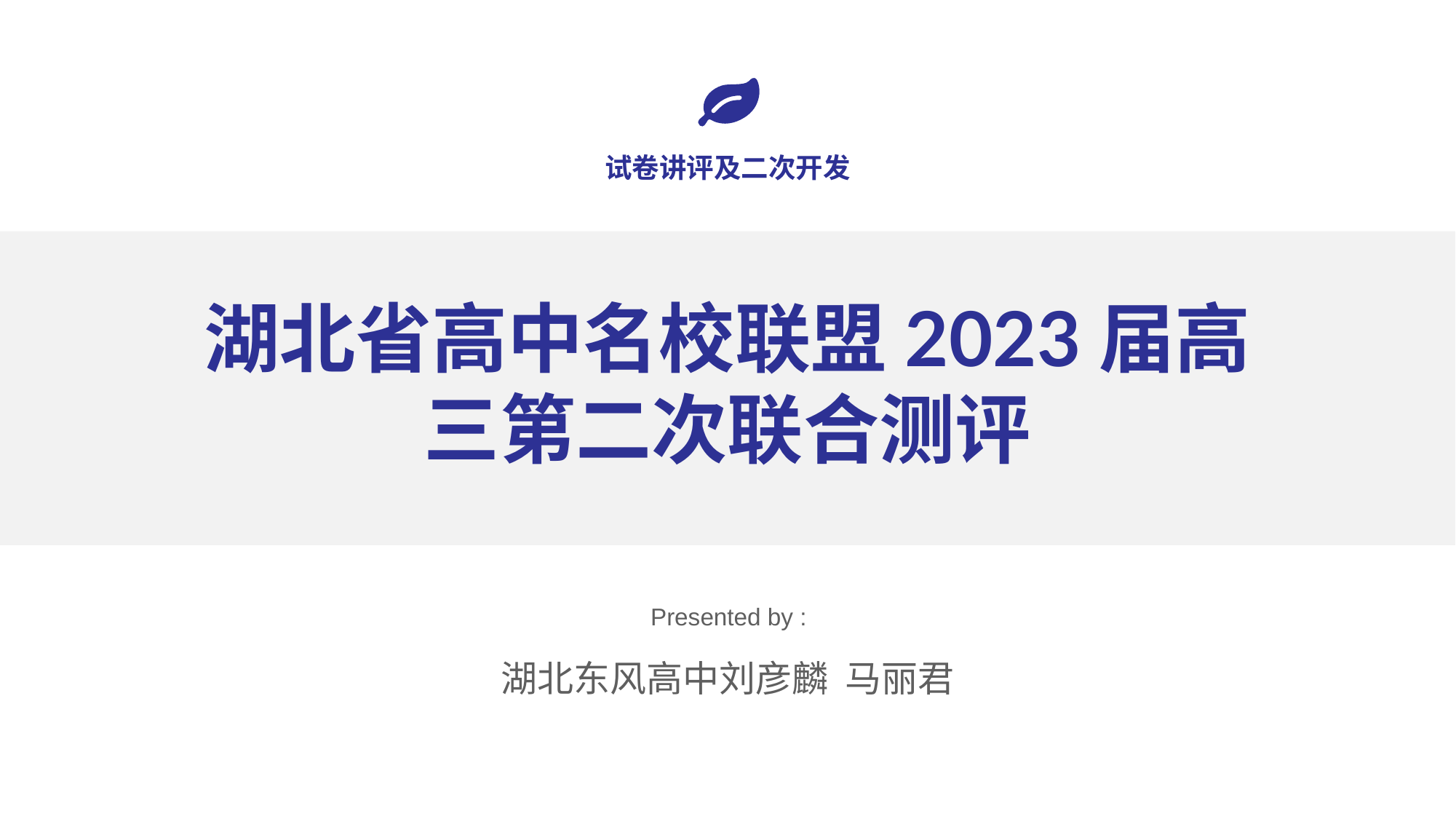

试卷讲评及二次开发

# 湖北省高中名校联盟2023届高三第二次联合测评
Presented by :
湖北东风高中刘彦麟  马丽君